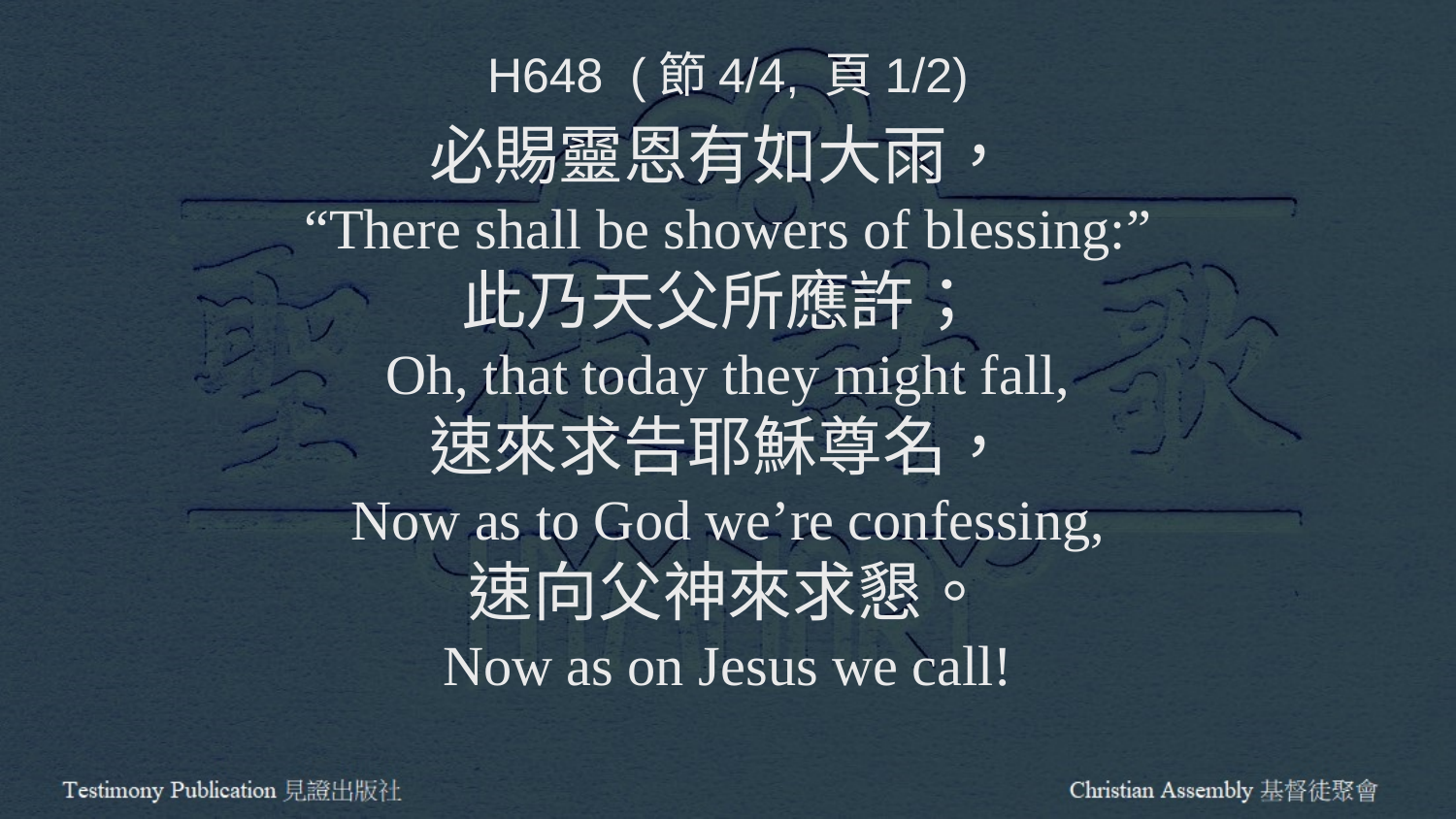

H648  (節4/4, 頁1/2)
必賜靈恩有如大雨，
“There shall be showers of blessing:”
此乃天父所應許；
Oh, that today they might fall,
速來求告耶穌尊名，
Now as to God we’re confessing,
速向父神來求懇。
Now as on Jesus we call!